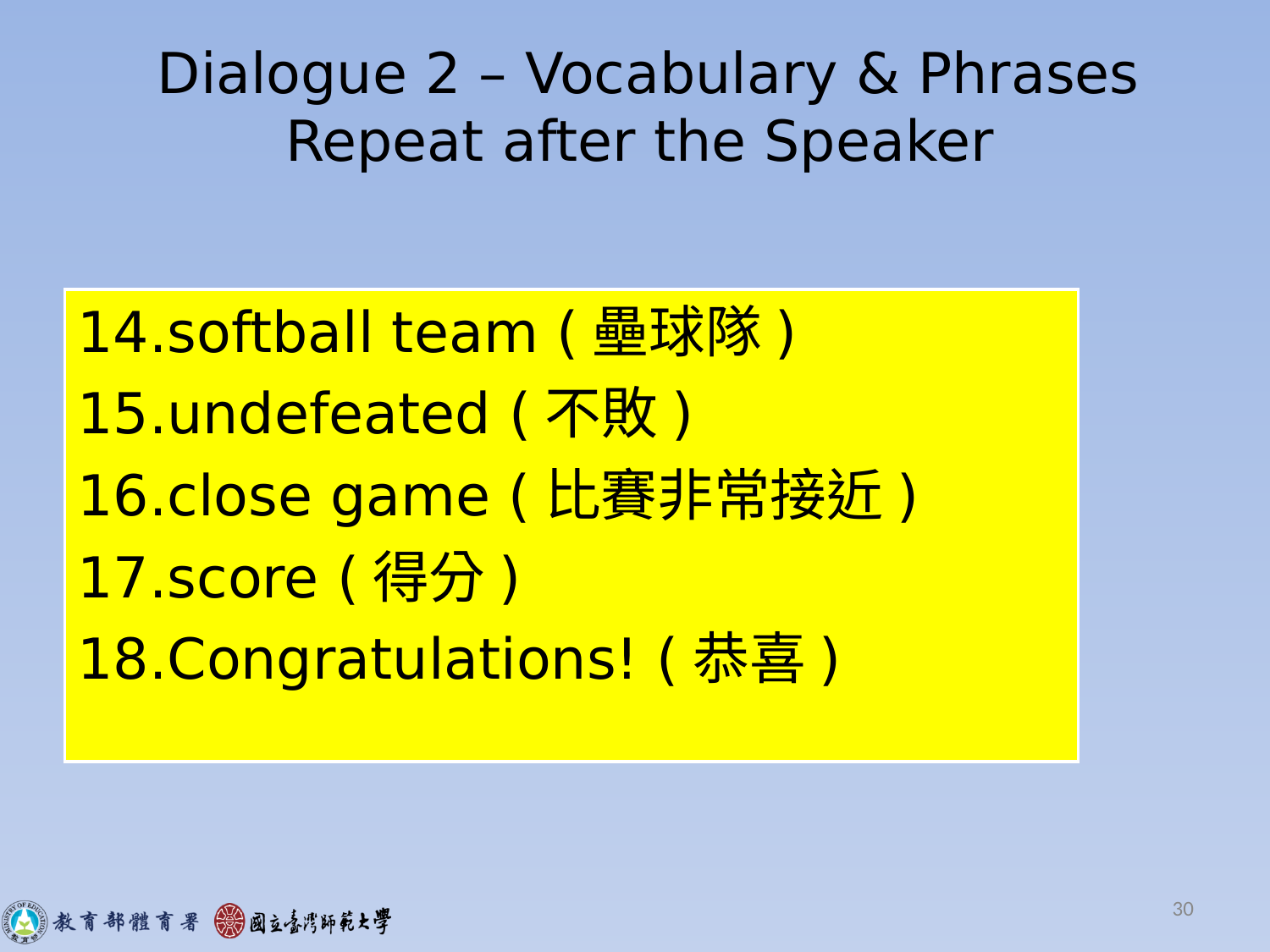

# Dialogue 2 – Vocabulary & Phrases Repeat after the Speaker
softball team (壘球隊)
undefeated (不敗)
close game (比賽非常接近)
score (得分)
Congratulations! (恭喜)

30